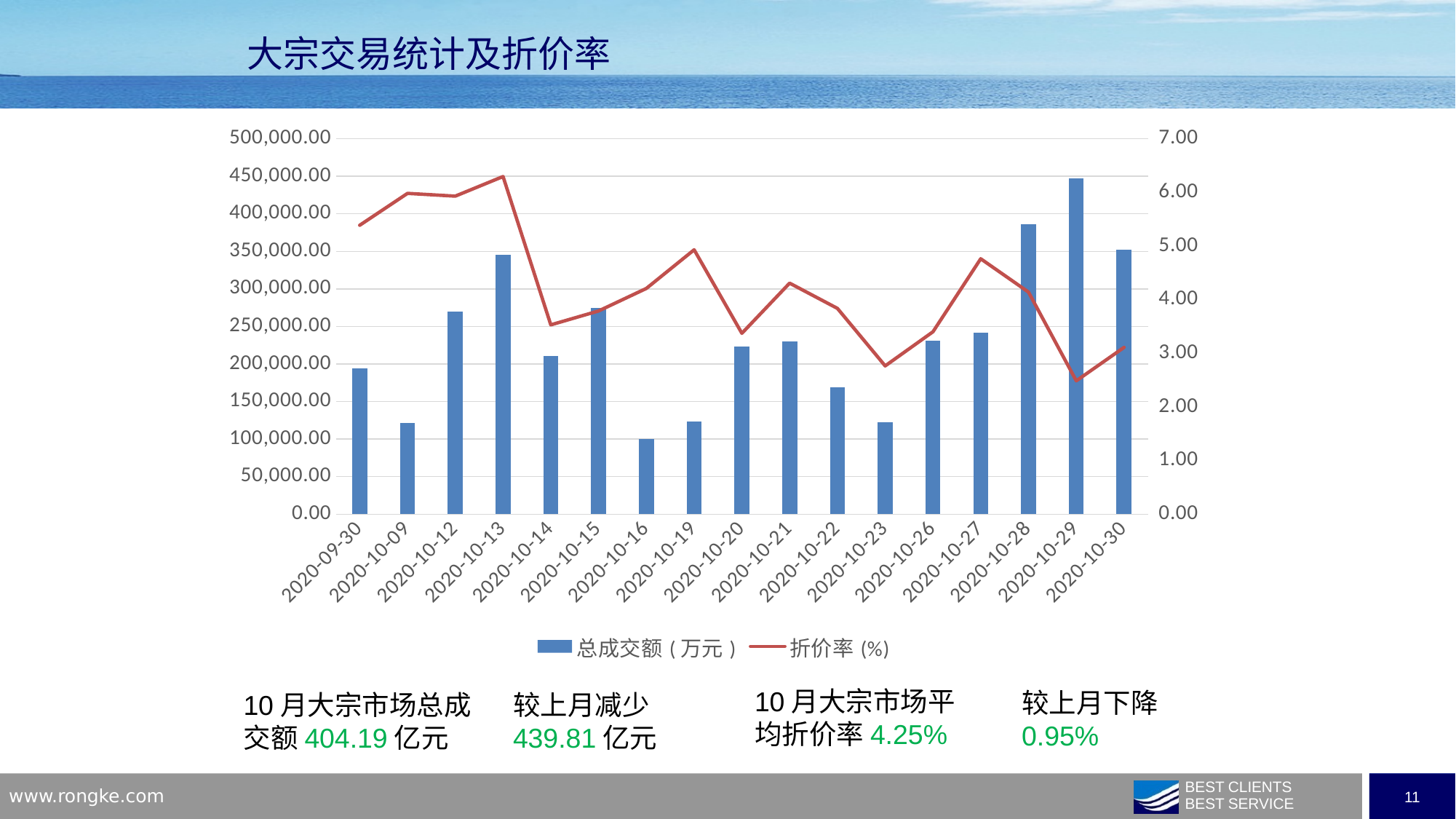

大宗交易统计及折价率

### Chart

| Category | 总成交额(万元) | 折价率(%) |
|---|---|---|
| 2020-09-30 | 194107.77000000008 | 5.386062715208091 |
| 2020-10-09 | 121828.97000000003 | 5.980610581926092 |
| 2020-10-12 | 269624.99999999994 | 5.929713876402349 |
| 2020-10-13 | 345650.04 | 6.295336708636194 |
| 2020-10-14 | 210367.04999999996 | 3.52973208868634 |
| 2020-10-15 | 274258.94999999995 | 3.7891100967034936 |
| 2020-10-16 | 99655.12000000002 | 4.209038428389934 |
| 2020-10-19 | 123679.64000000001 | 4.9296956262104095 |
| 2020-10-20 | 223547.21999999994 | 3.3722959789967137 |
| 2020-10-21 | 229631.89 | 4.307300556837208 |
| 2020-10-22 | 169142.72999999998 | 3.8373854745787597 |
| 2020-10-23 | 122833.04999999999 | 2.764427984648341 |
| 2020-10-26 | 230747.82 | 3.4010048638590513 |
| 2020-10-27 | 241894.50000000003 | 4.761560355839025 |
| 2020-10-28 | 385710.9300000001 | 4.140376207230587 |
| 2020-10-29 | 447339.86 | 2.486724889798451 |
| 2020-10-30 | 351830.4299999999 | 3.1102256960779964 |
10月大宗市场平均折价率4.25%
较上月下降0.95%
10月大宗市场总成交额404.19亿元
较上月减少
439.81亿元